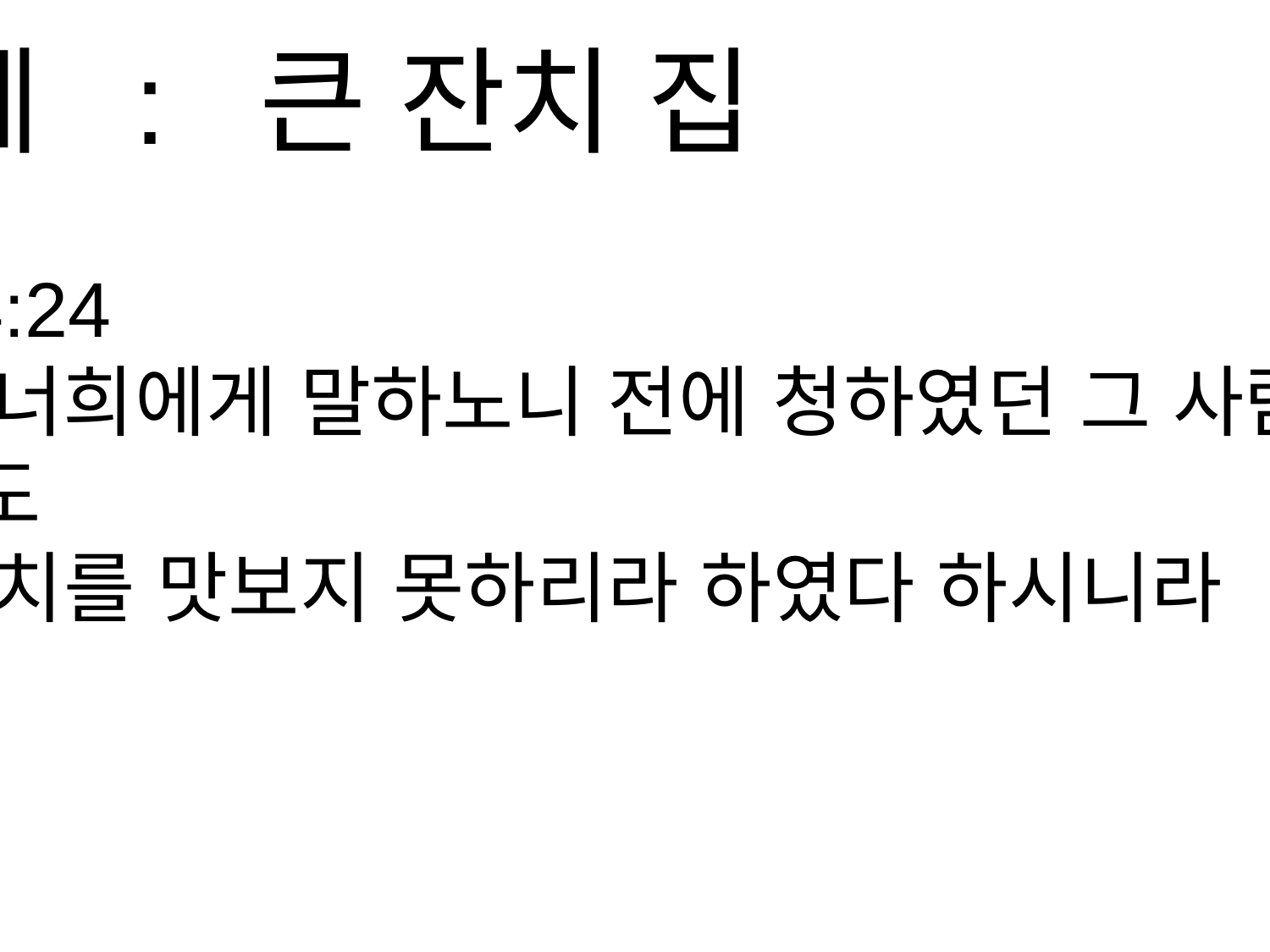

주제  :  큰 잔치 집

눅14:24
내가 너희에게 말하노니 전에 청하였던 그 사람은 하나도
내 잔치를 맛보지 못하리라 하였다 하시니라